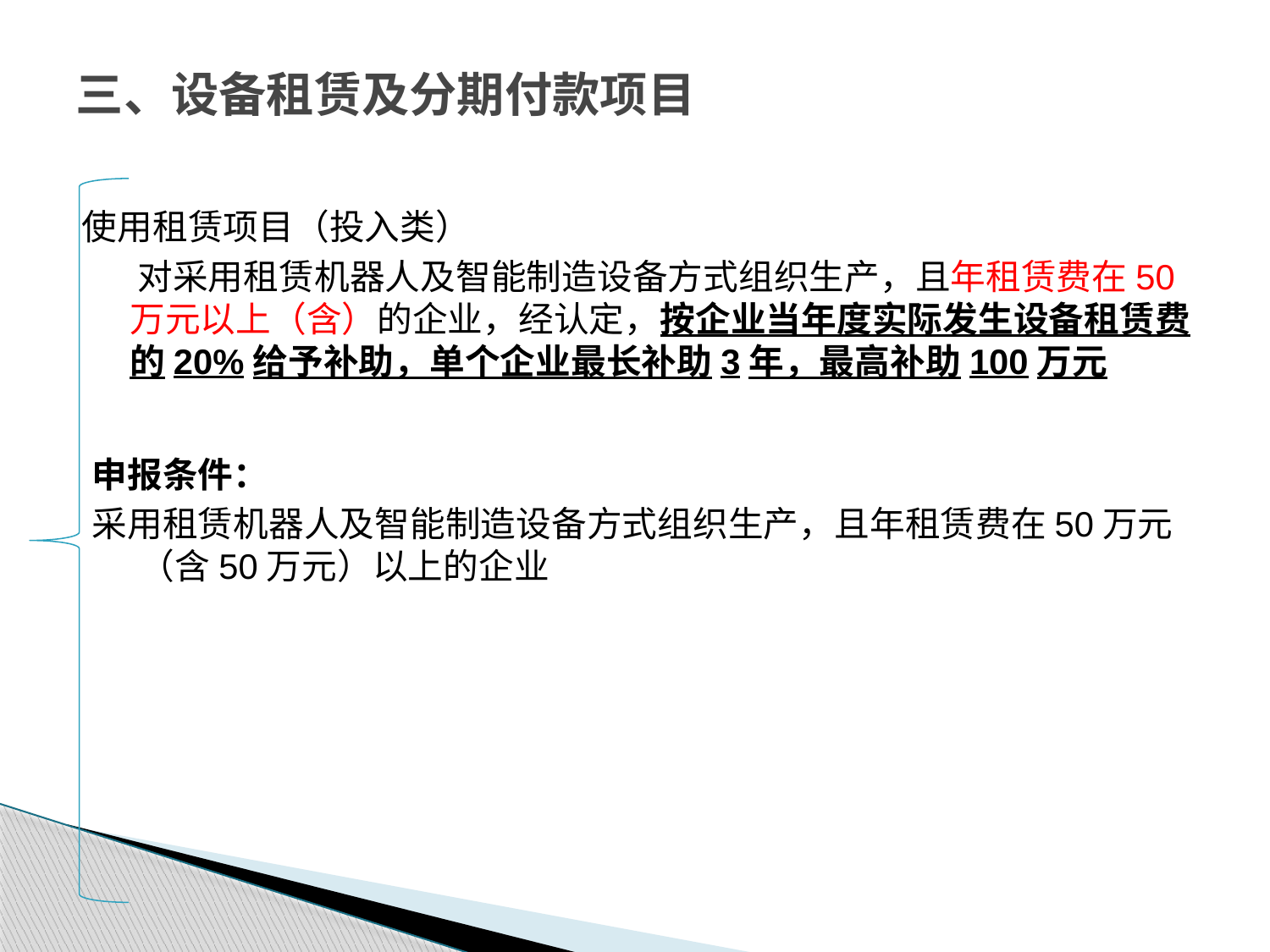

# 三、设备租赁及分期付款项目

使用租赁项目（投入类）
      对采用租赁机器人及智能制造设备方式组织生产，且年租赁费在50万元以上（含）的企业，经认定，按企业当年度实际发生设备租赁费的20%给予补助，单个企业最长补助3年，最高补助100万元
申报条件：
采用租赁机器人及智能制造设备方式组织生产，且年租赁费在50万元（含50万元）以上的企业